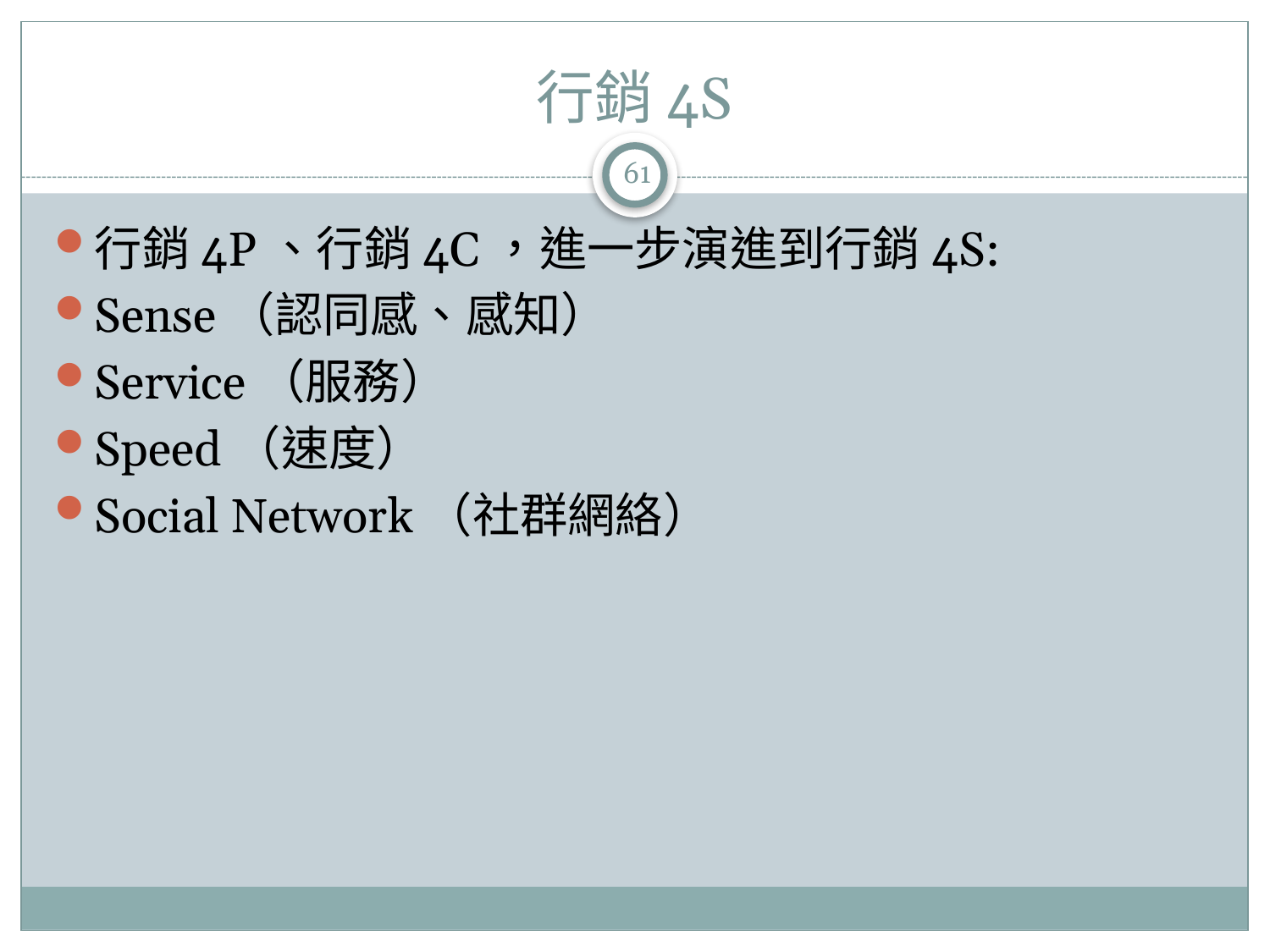

# 行銷4S
61
行銷4P、行銷4C，進一步演進到行銷4S:
Sense（認同感、感知）
Service（服務）
Speed（速度）
Social Network（社群網絡）